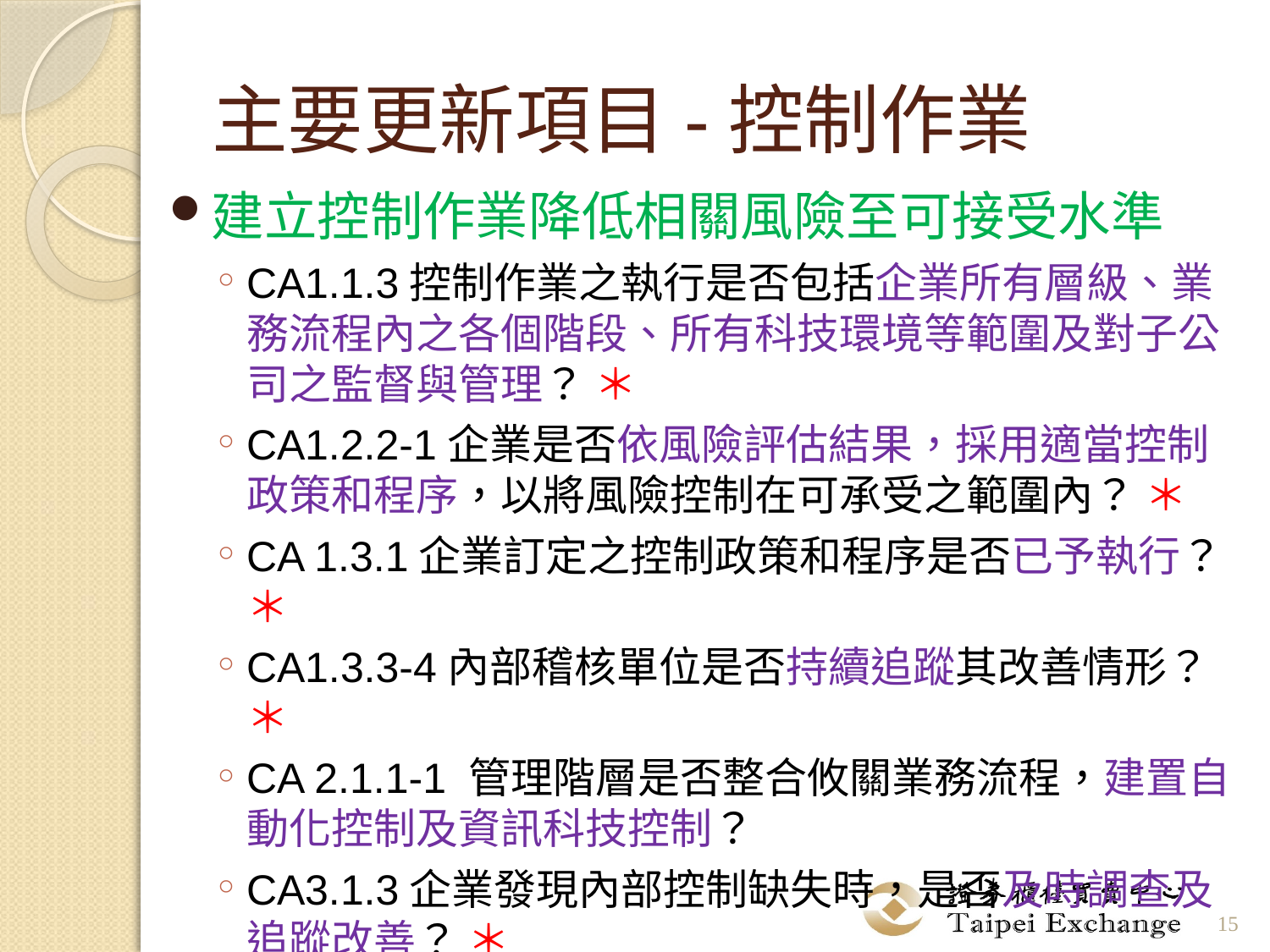

# 主要更新項目-控制作業
建立控制作業降低相關風險至可接受水準
CA1.1.3控制作業之執行是否包括企業所有層級、業務流程內之各個階段、所有科技環境等範圍及對子公司之監督與管理？ ＊
CA1.2.2-1企業是否依風險評估結果，採用適當控制政策和程序，以將風險控制在可承受之範圍內？ ＊
CA 1.3.1企業訂定之控制政策和程序是否已予執行？＊
CA1.3.3-4內部稽核單位是否持續追蹤其改善情形？＊
CA 2.1.1-1 管理階層是否整合攸關業務流程，建置自動化控制及資訊科技控制？
CA3.1.3企業發現內部控制缺失時，是否及時調查及追蹤改善？ ＊
15